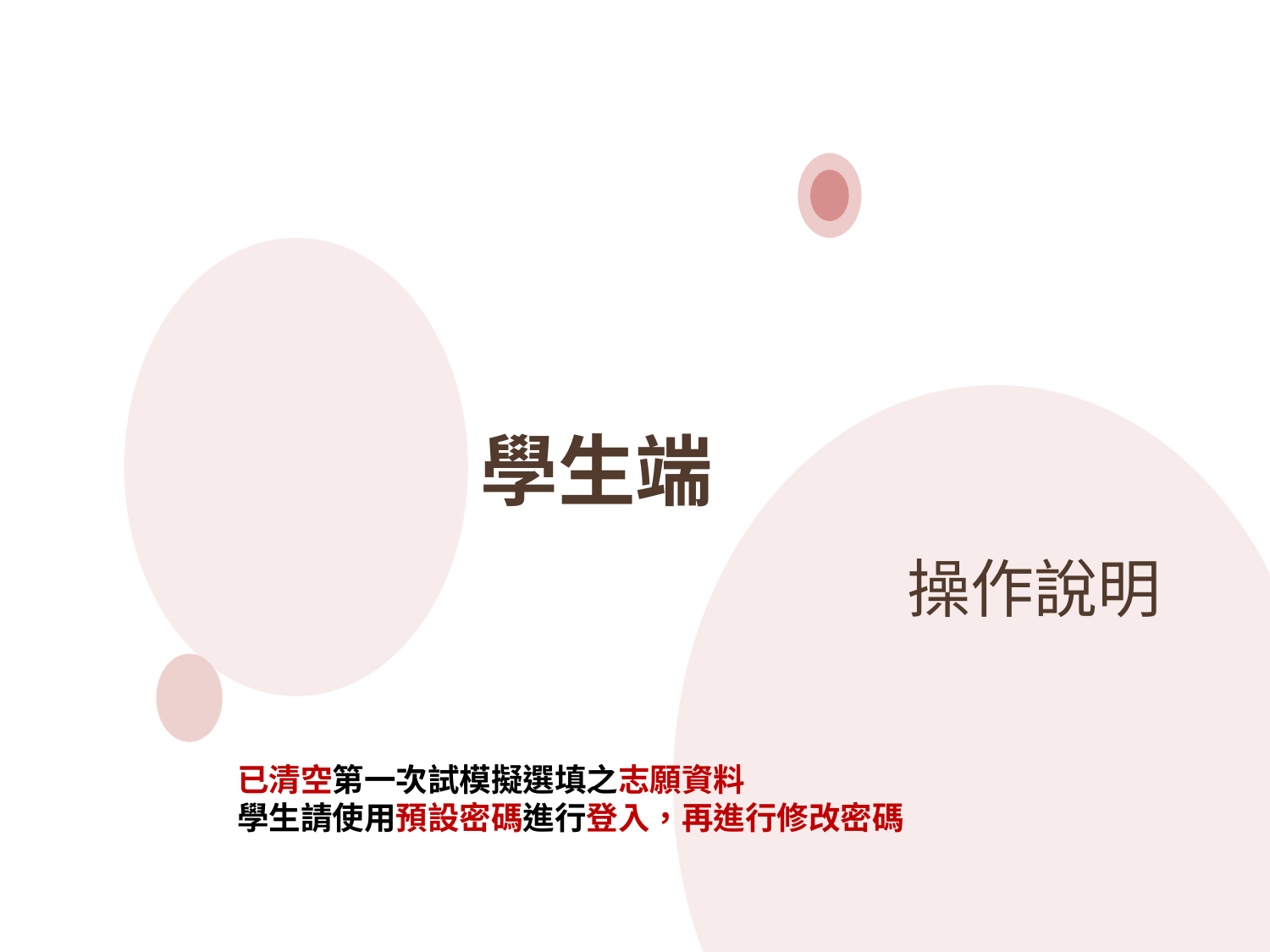

學生端
操作說明

已清空第一次試模擬選填之志願資料
學生請使用預設密碼進行登入，再進行修改密碼